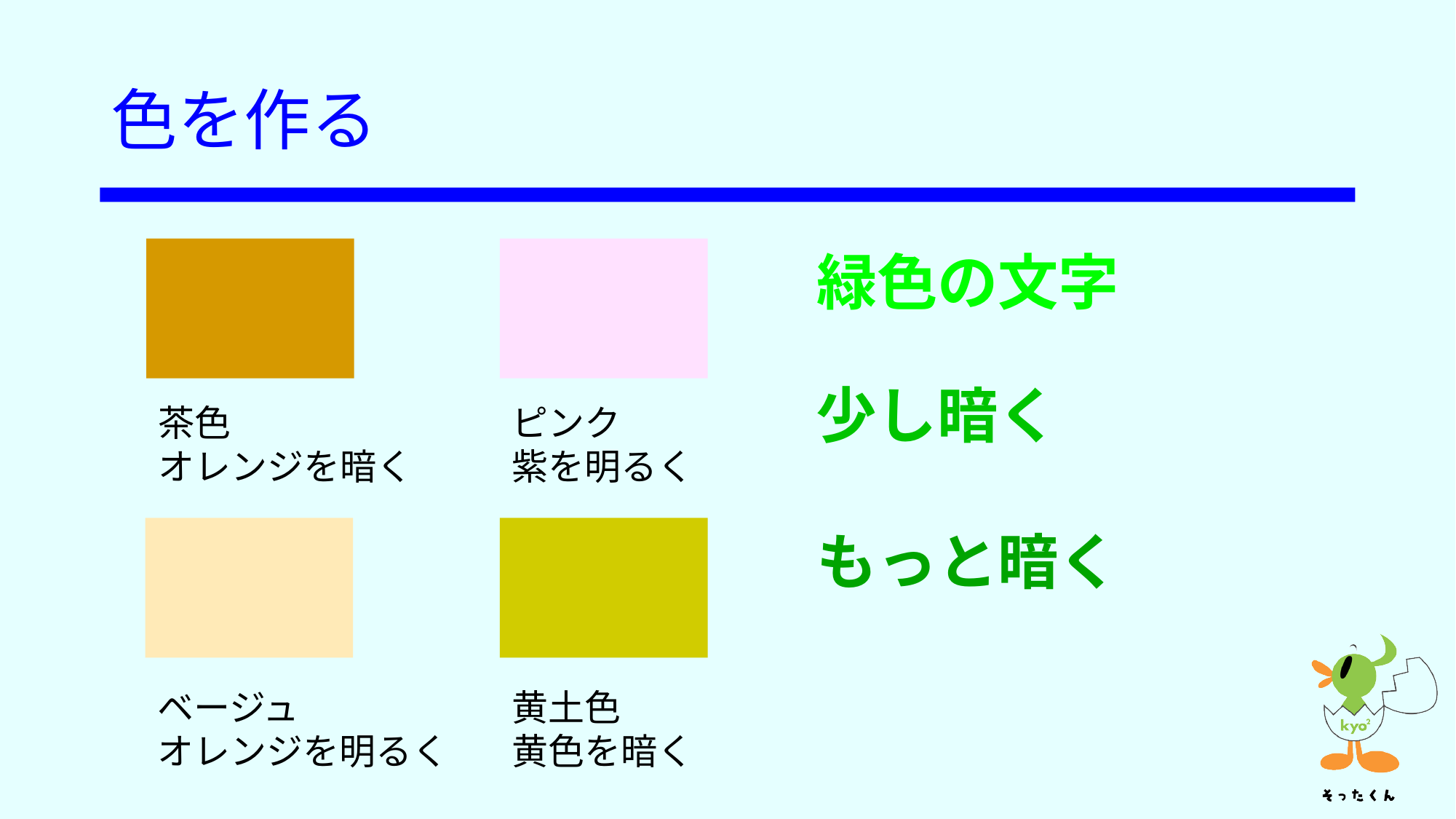

# 色を作る

緑色の文字
少し暗く
茶色
オレンジを暗く
ピンク
紫を明るく

もっと暗く
ベージュ
オレンジを明るく
黄土色
黄色を暗く